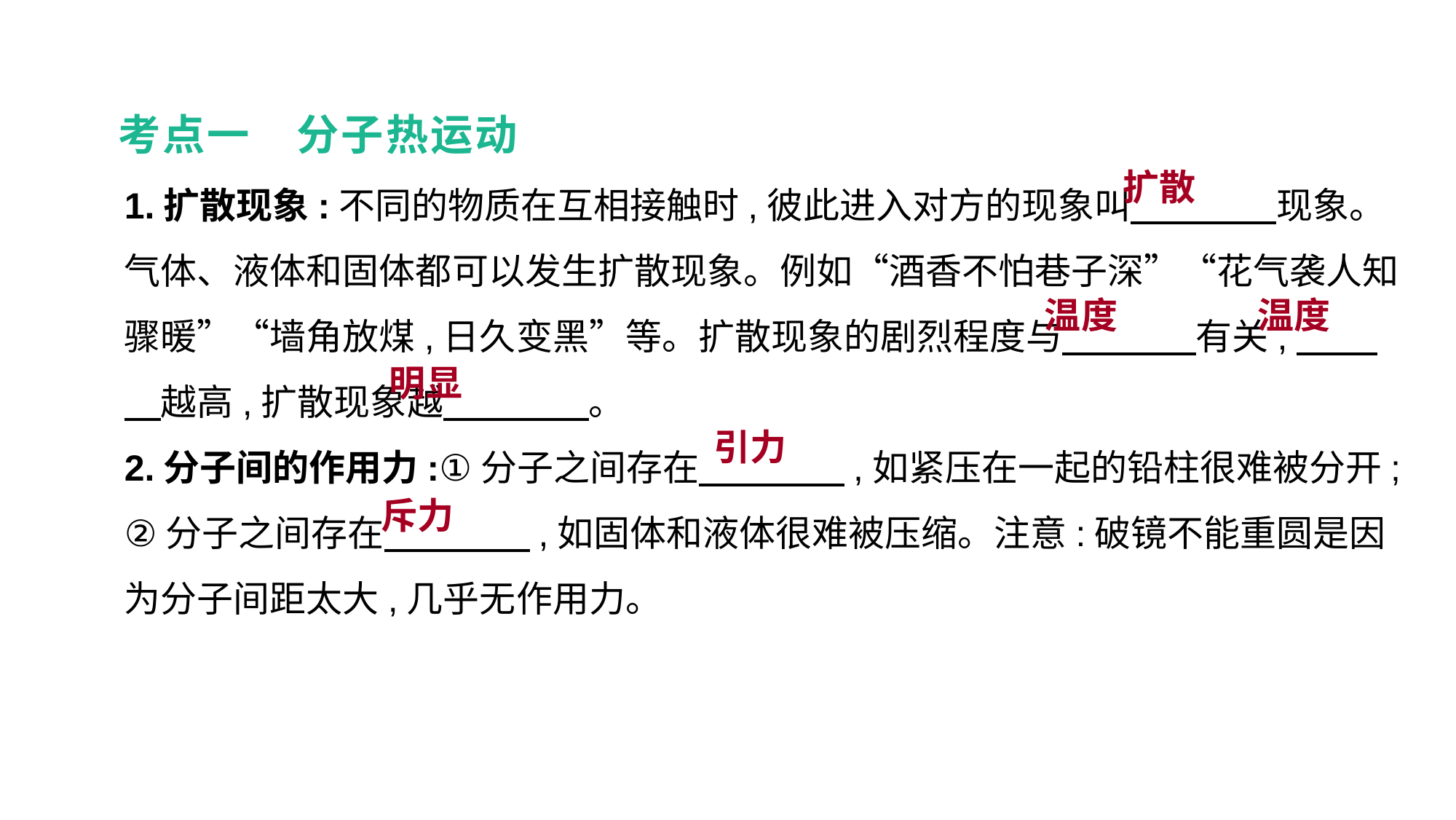

考点一　分子热运动
1.扩散现象:不同的物质在互相接触时,彼此进入对方的现象叫　　　　现象。气体、液体和固体都可以发生扩散现象。例如“酒香不怕巷子深”“花气袭人知骤暖”“墙角放煤,日久变黑”等。扩散现象的剧烈程度与　   　　有关,　 　　越高,扩散现象越　　　　。
2.分子间的作用力:①分子之间存在　　　　,如紧压在一起的铅柱很难被分开;②分子之间存在　　　　,如固体和液体很难被压缩。注意:破镜不能重圆是因为分子间距太大,几乎无作用力。
扩散
温度
温度
明显
引力
斥力